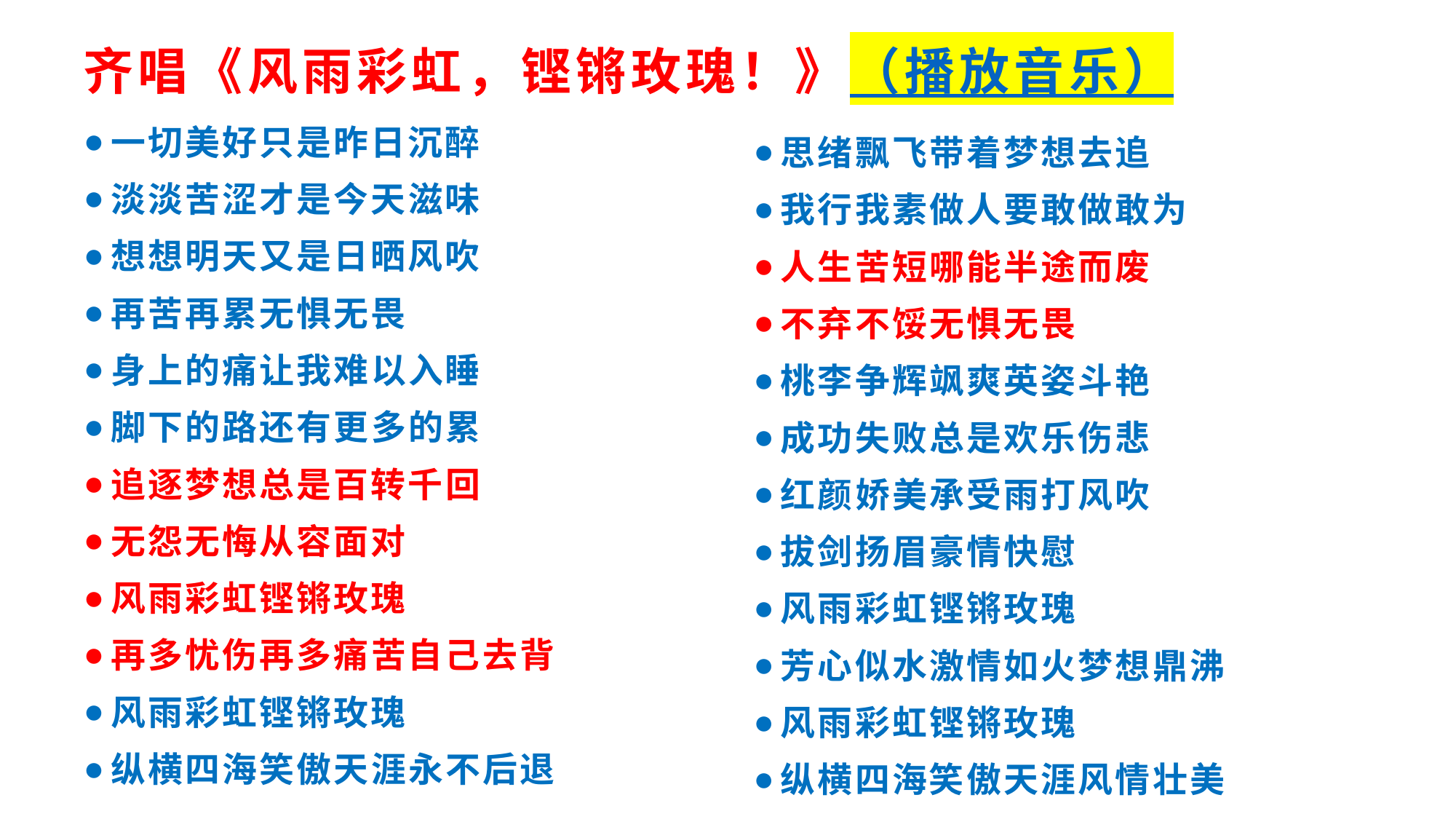

# 齐唱《风雨彩虹，铿锵玫瑰！》（播放音乐）
一切美好只是昨日沉醉
淡淡苦涩才是今天滋味
想想明天又是日晒风吹
再苦再累无惧无畏
身上的痛让我难以入睡
脚下的路还有更多的累
追逐梦想总是百转千回
无怨无悔从容面对
风雨彩虹铿锵玫瑰
再多忧伤再多痛苦自己去背
风雨彩虹铿锵玫瑰
纵横四海笑傲天涯永不后退
思绪飘飞带着梦想去追
我行我素做人要敢做敢为
人生苦短哪能半途而废
不弃不馁无惧无畏
桃李争辉飒爽英姿斗艳
成功失败总是欢乐伤悲
红颜娇美承受雨打风吹
拔剑扬眉豪情快慰
风雨彩虹铿锵玫瑰
芳心似水激情如火梦想鼎沸
风雨彩虹铿锵玫瑰
纵横四海笑傲天涯风情壮美